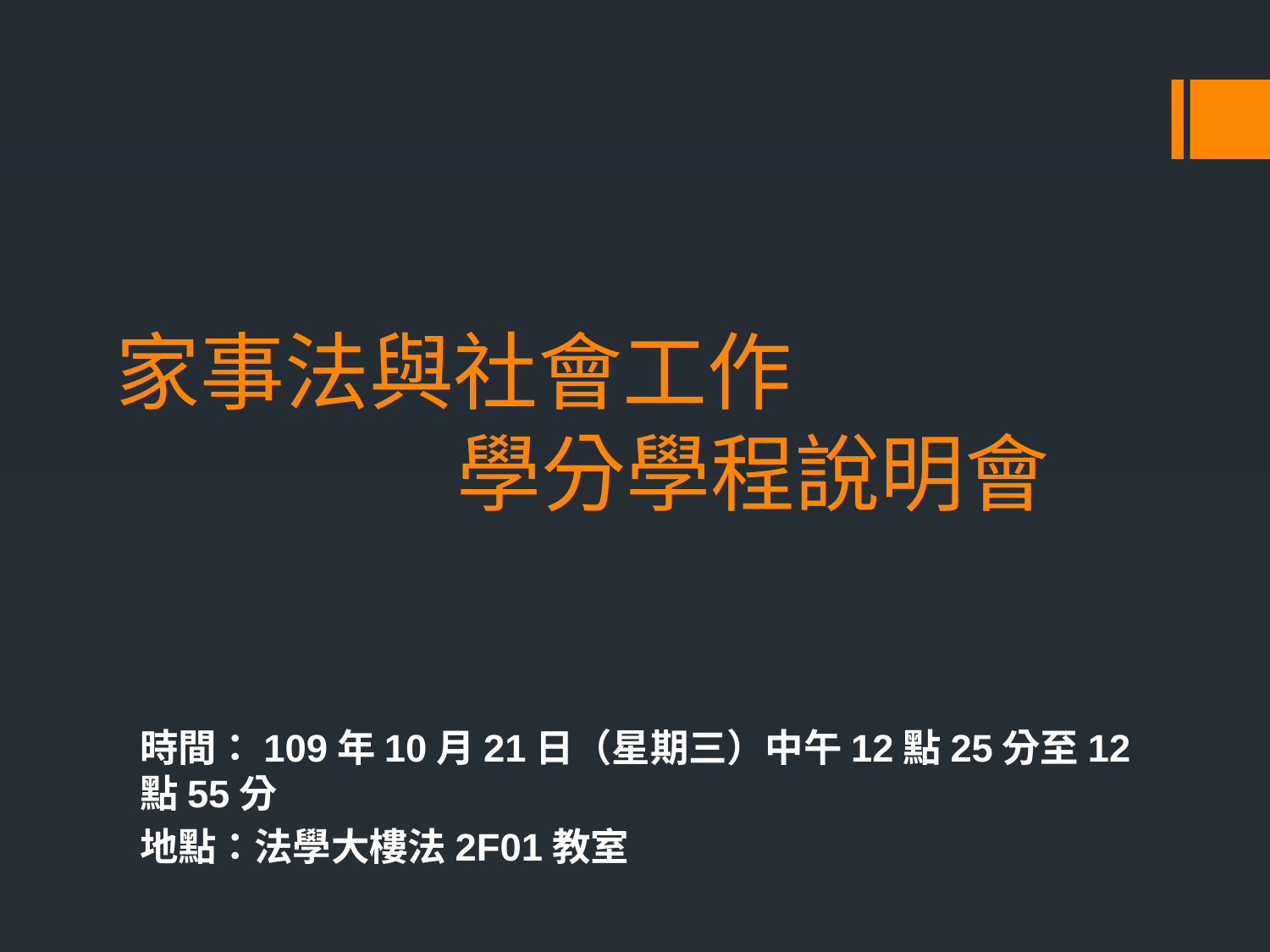

# 家事法與社會工作 學分學程說明會
時間：109年10月21日（星期三）中午12點25分至12點55分
地點：法學大樓法2F01教室